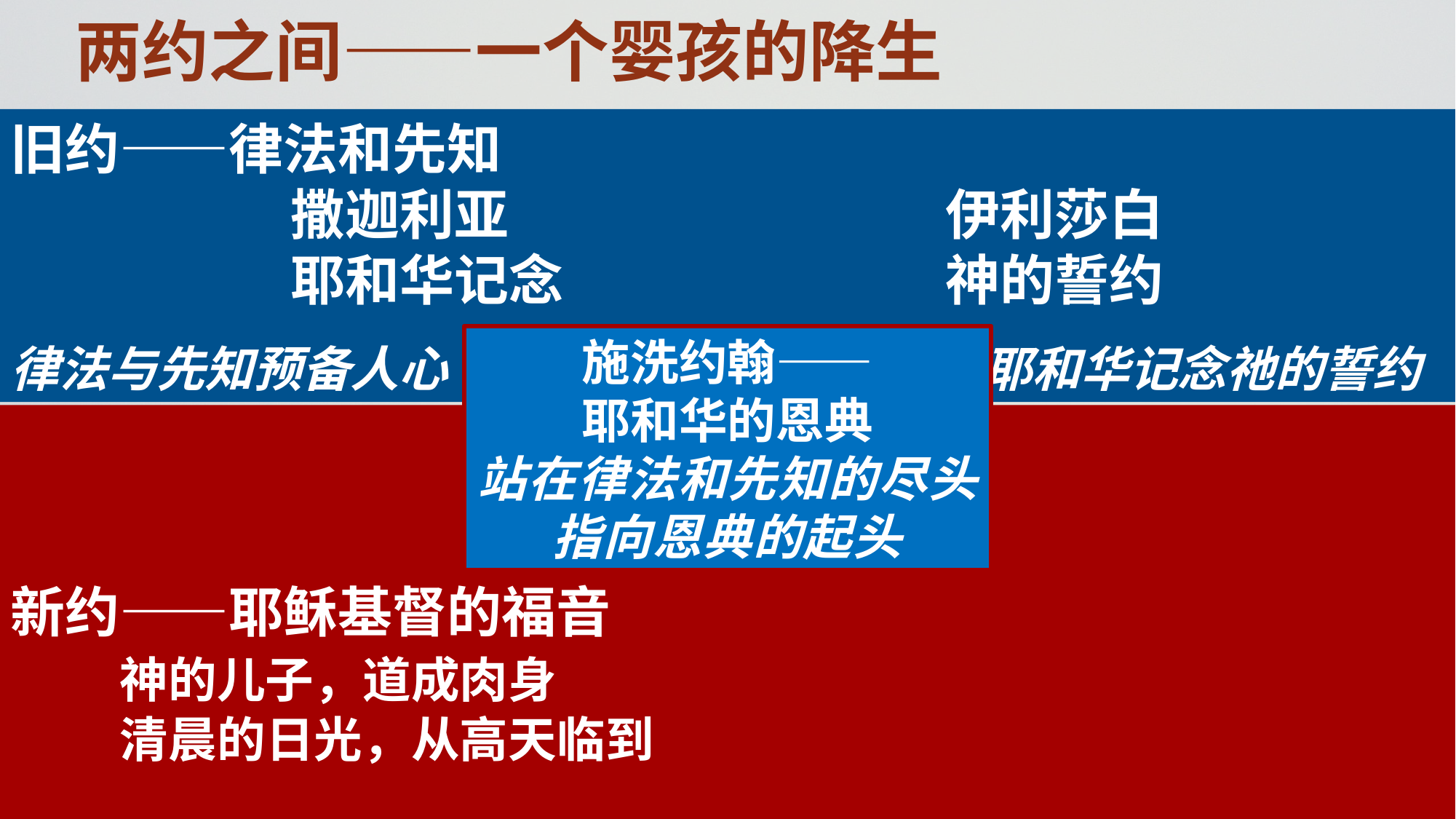

两约之间——一个婴孩的降生
旧约——律法和先知
撒迦利亚				伊利莎白
耶和华记念				神的誓约
律法与先知预备人心				         耶和华记念祂的誓约
施洗约翰——
耶和华的恩典
站在律法和先知的尽头
指向恩典的起头

新约——耶稣基督的福音
	神的儿子，道成肉身
	清晨的日光，从高天临到